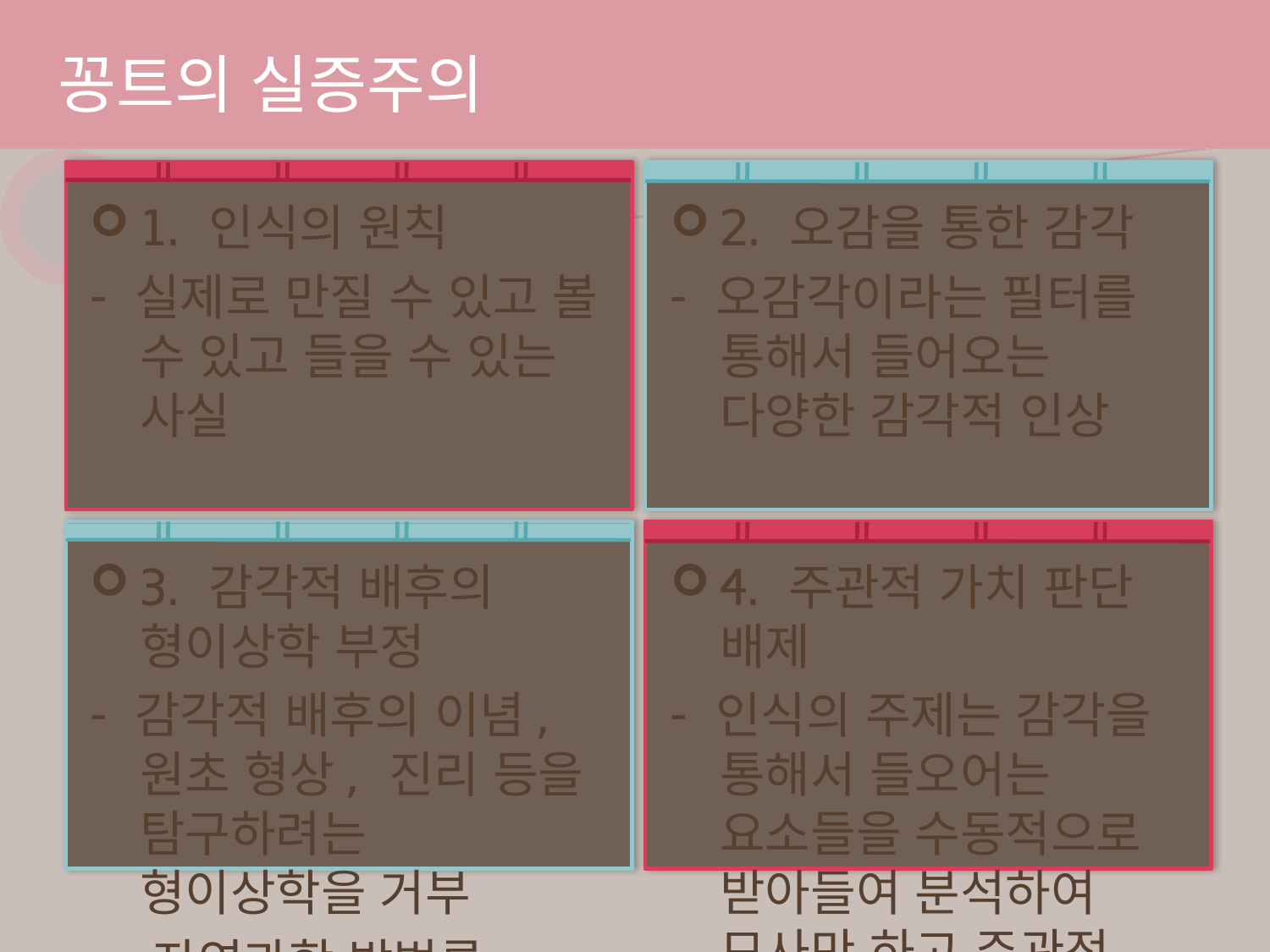

# 꽁트의 실증주의

1. 인식의 원칙
- 실제로 만질 수 있고 볼 수 있고 들을 수 있는 사실
2. 오감을 통한 감각
- 오감각이라는 필터를 통해서 들어오는 다양한 감각적 인상

3. 감각적 배후의 형이상학 부정
- 감각적 배후의 이념, 원초 형상, 진리 등을 탐구하려는 형이상학을 거부
= 자연과학 방법론
4. 주관적 가치 판단 배제
- 인식의 주제는 감각을 통해서 들오어는 요소들을 수동적으로 받아들여 분석하여 묘사만 하고 주관적 판단 배제